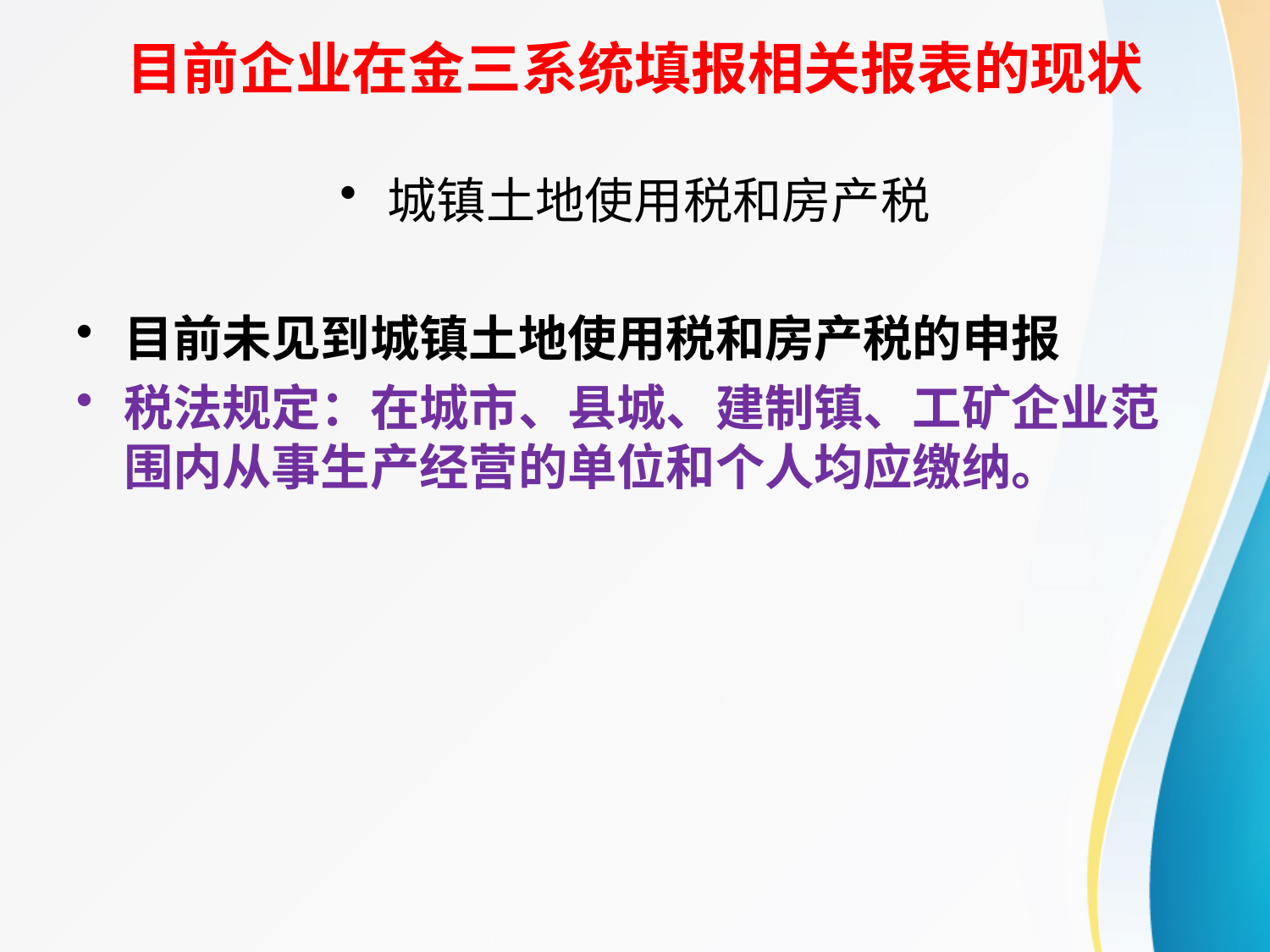

# 目前企业在金三系统填报相关报表的现状
城镇土地使用税和房产税

目前未见到城镇土地使用税和房产税的申报
税法规定：在城市、县城、建制镇、工矿企业范围内从事生产经营的单位和个人均应缴纳。